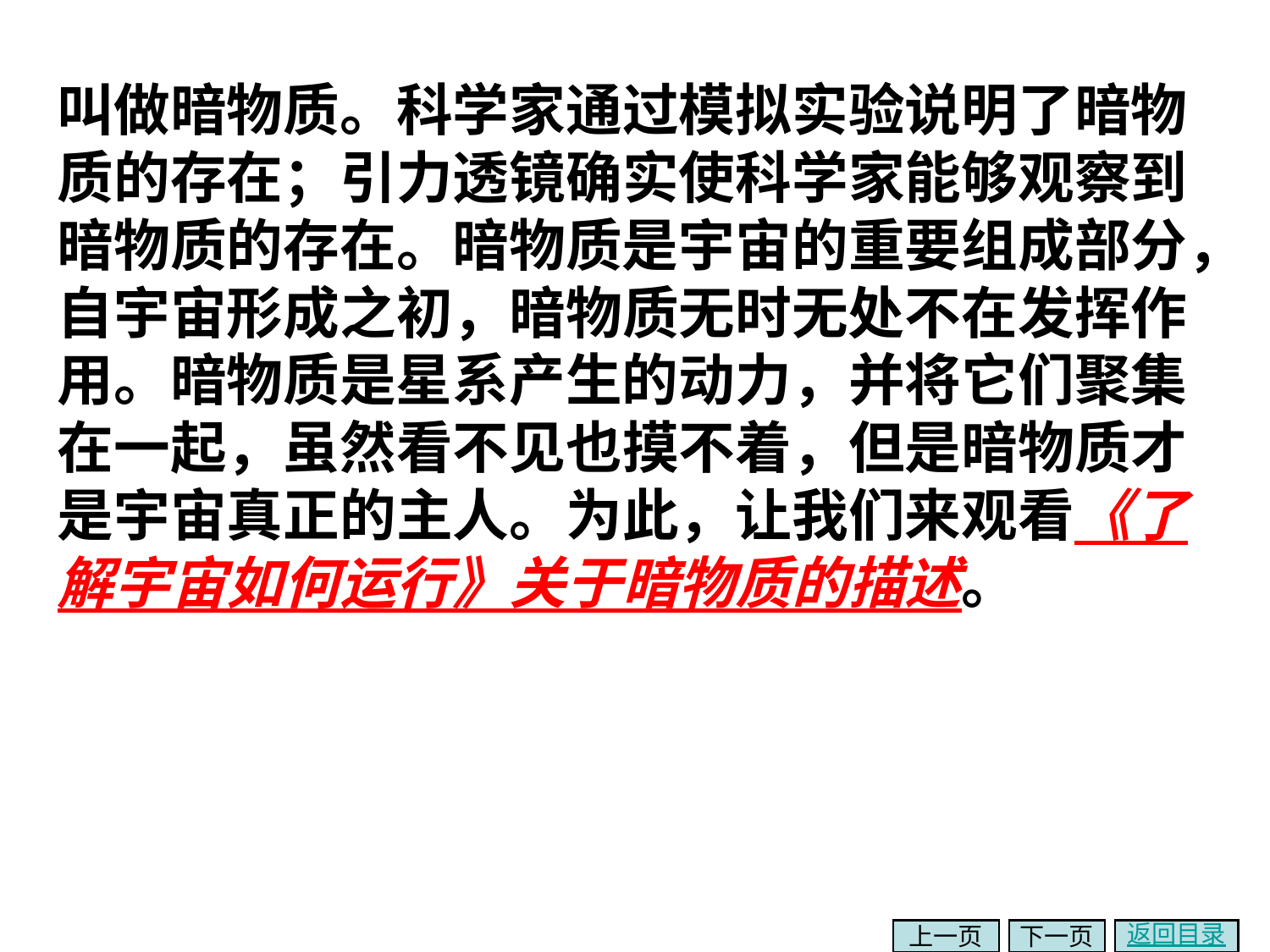

叫做暗物质。科学家通过模拟实验说明了暗物质的存在；引力透镜确实使科学家能够观察到暗物质的存在。暗物质是宇宙的重要组成部分，自宇宙形成之初，暗物质无时无处不在发挥作用。暗物质是星系产生的动力，并将它们聚集在一起，虽然看不见也摸不着，但是暗物质才是宇宙真正的主人。为此，让我们来观看《了解宇宙如何运行》关于暗物质的描述。

上一页
下一页
返回目录